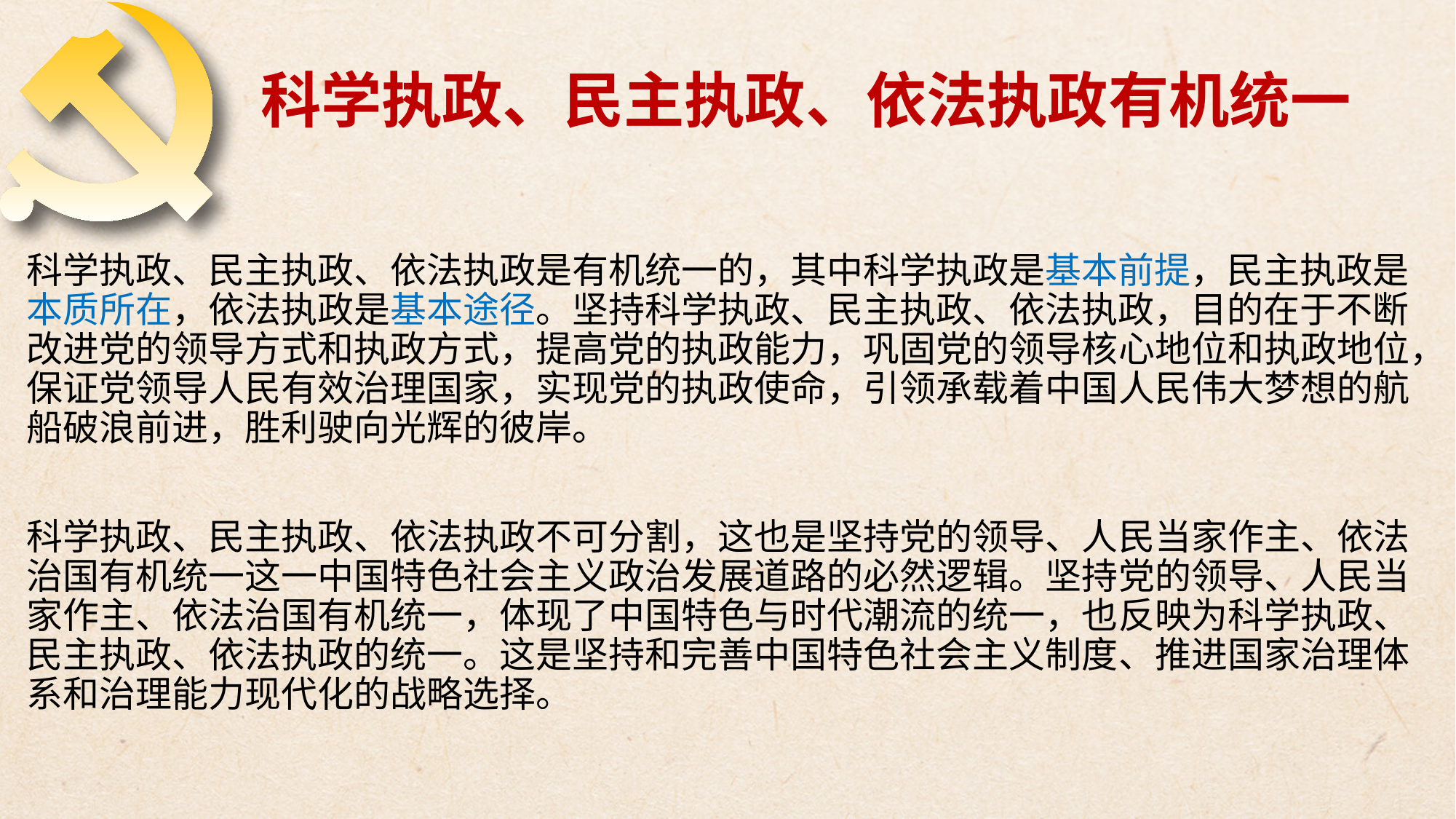

# 科学执政、民主执政、依法执政有机统一

科学执政、民主执政、依法执政是有机统一的，其中科学执政是基本前提，民主执政是本质所在，依法执政是基本途径。坚持科学执政、民主执政、依法执政，目的在于不断改进党的领导方式和执政方式，提高党的执政能力，巩固党的领导核心地位和执政地位，保证党领导人民有效治理国家，实现党的执政使命，引领承载着中国人民伟大梦想的航船破浪前进，胜利驶向光辉的彼岸。

科学执政、民主执政、依法执政不可分割，这也是坚持党的领导、人民当家作主、依法治国有机统一这一中国特色社会主义政治发展道路的必然逻辑。坚持党的领导、人民当家作主、依法治国有机统一，体现了中国特色与时代潮流的统一，也反映为科学执政、民主执政、依法执政的统一。这是坚持和完善中国特色社会主义制度、推进国家治理体系和治理能力现代化的战略选择。